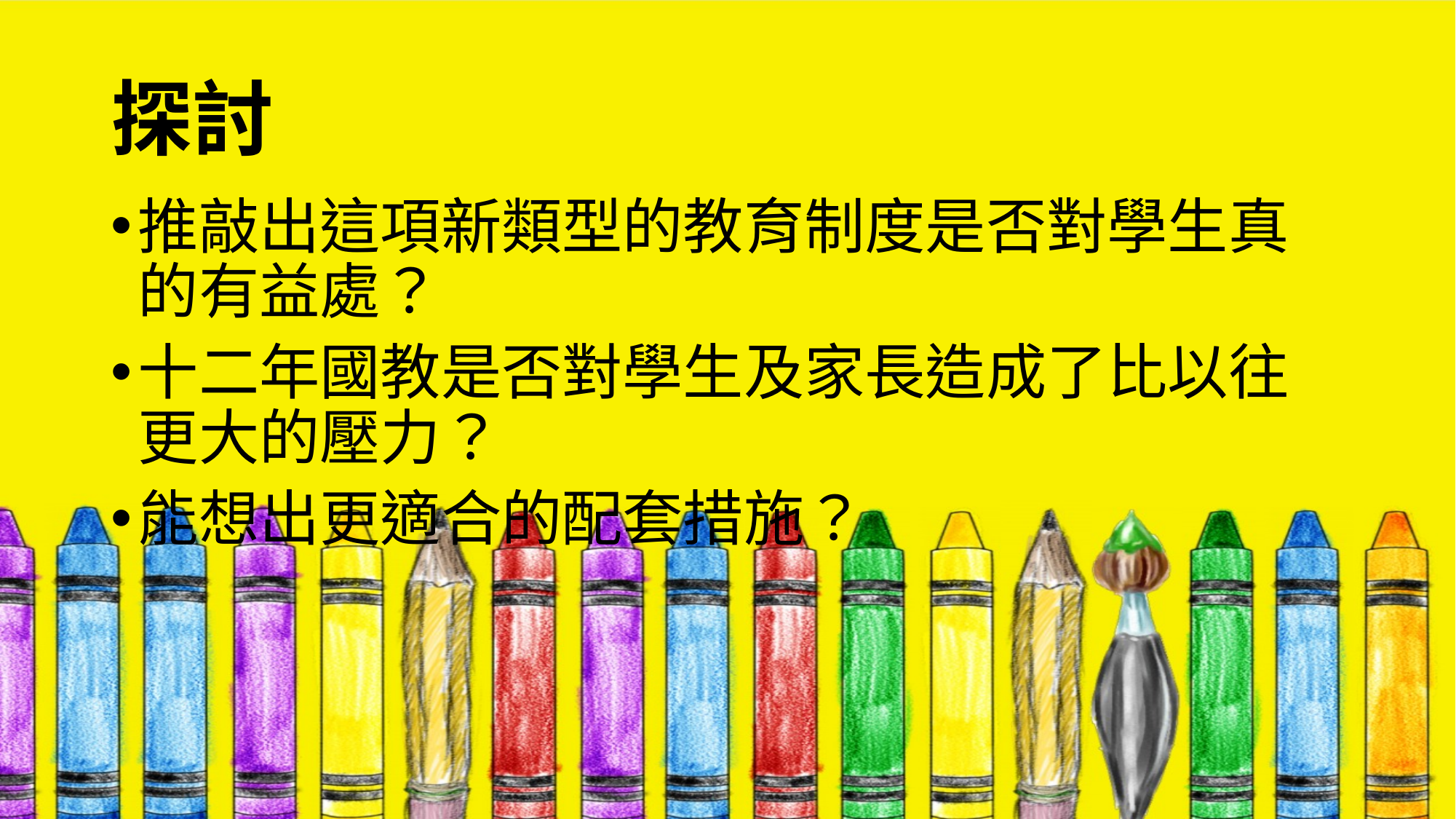

# 探討
推敲出這項新類型的教育制度是否對學生真的有益處？
十二年國教是否對學生及家長造成了比以往更大的壓力？
能想出更適合的配套措施？